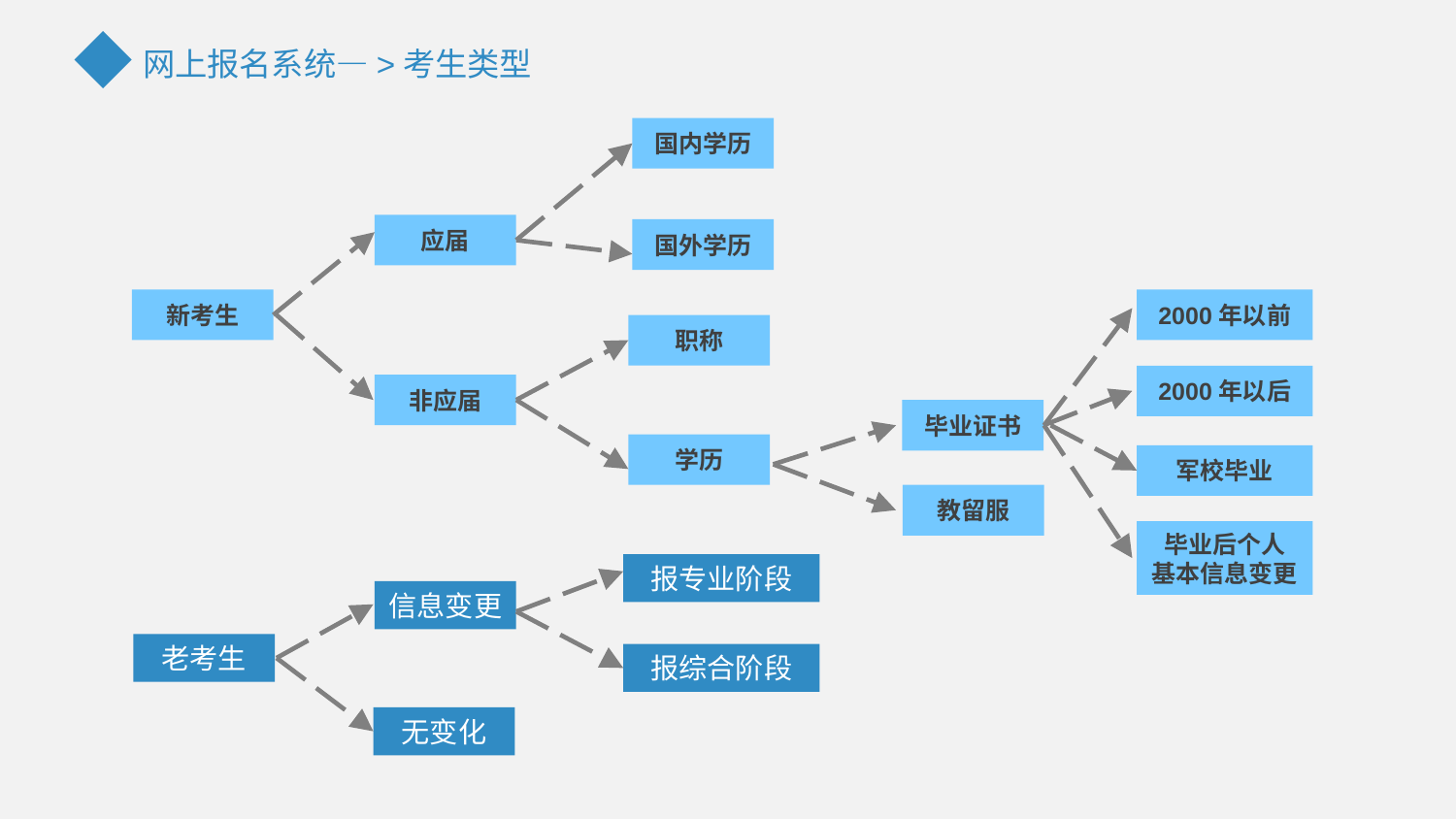

网上报名系统—>考生类型
国内学历

应届
国外学历

新考生
2000年以前

职称

2000年以后
非应届

毕业证书

学历
军校毕业

教留服
毕业后个人
基本信息变更

报专业阶段
信息变更

老考生
报综合阶段

无变化